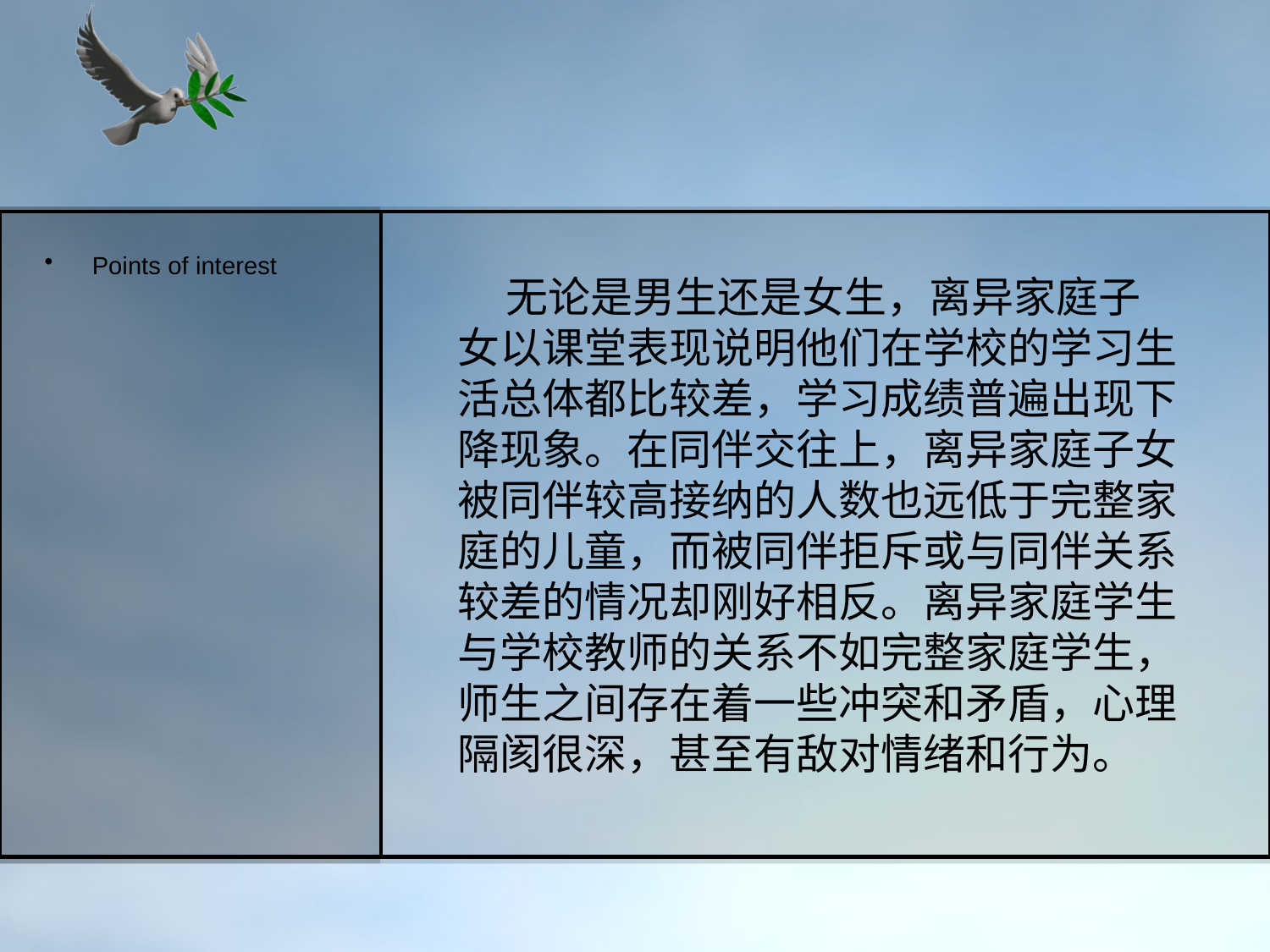

Points of interest
# 无论是男生还是女生，离异家庭子女以课堂表现说明他们在学校的学习生活总体都比较差，学习成绩普遍出现下降现象。在同伴交往上，离异家庭子女被同伴较高接纳的人数也远低于完整家庭的儿童，而被同伴拒斥或与同伴关系较差的情况却刚好相反。离异家庭学生与学校教师的关系不如完整家庭学生，师生之间存在着一些冲突和矛盾，心理隔阂很深，甚至有敌对情绪和行为。